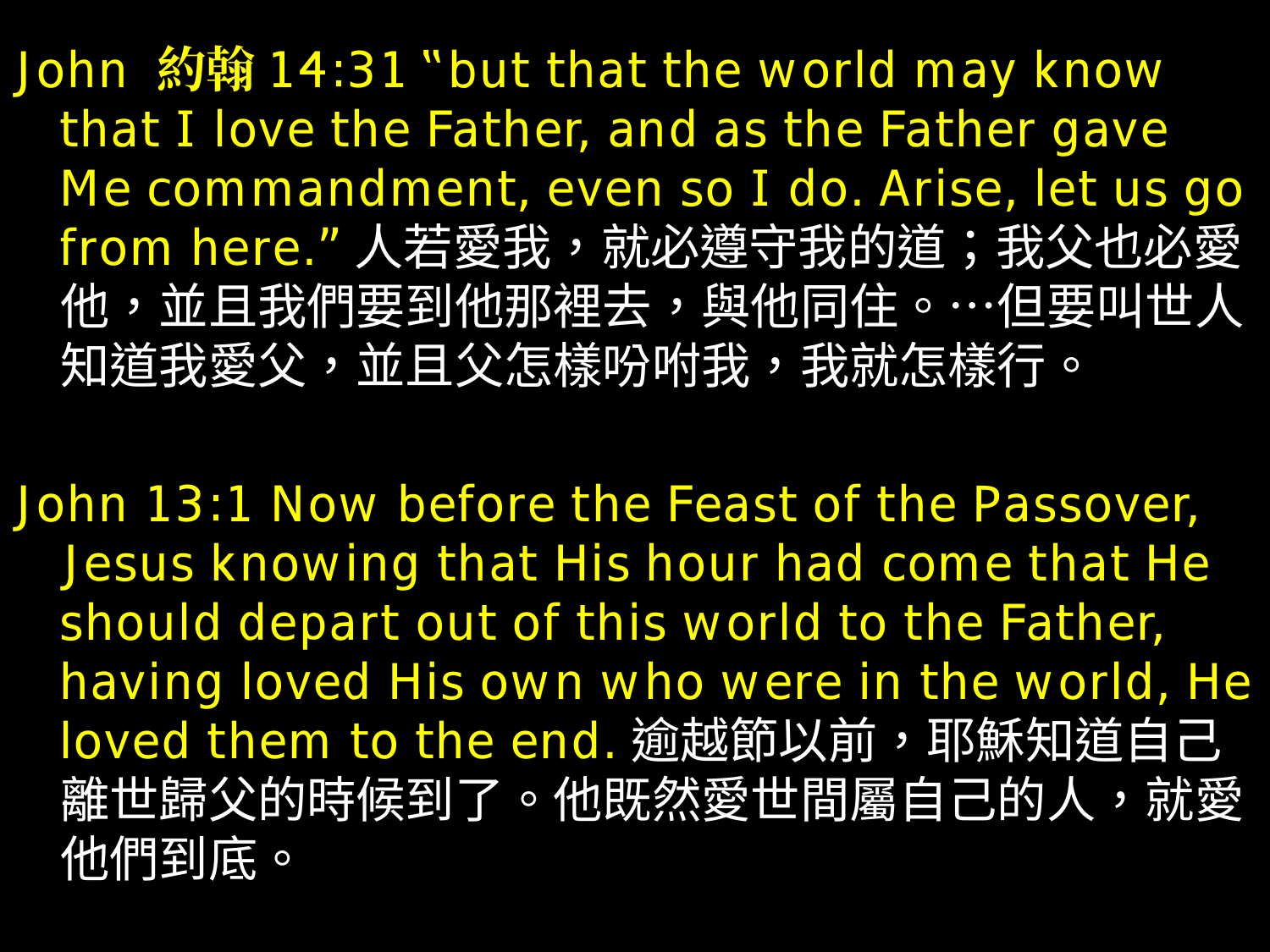

John 約翰14:31 “but that the world may know that I love the Father, and as the Father gave Me commandment, even so I do. Arise, let us go from here.”人若愛我，就必遵守我的道；我父也必愛他，並且我們要到他那裡去，與他同住。…但要叫世人知道我愛父，並且父怎樣吩咐我，我就怎樣行。

John 13:1 Now before the Feast of the Passover, Jesus knowing that His hour had come that He should depart out of this world to the Father, having loved His own who were in the world, He loved them to the end.逾越節以前，耶穌知道自己離世歸父的時候到了。他既然愛世間屬自己的人，就愛他們到底。